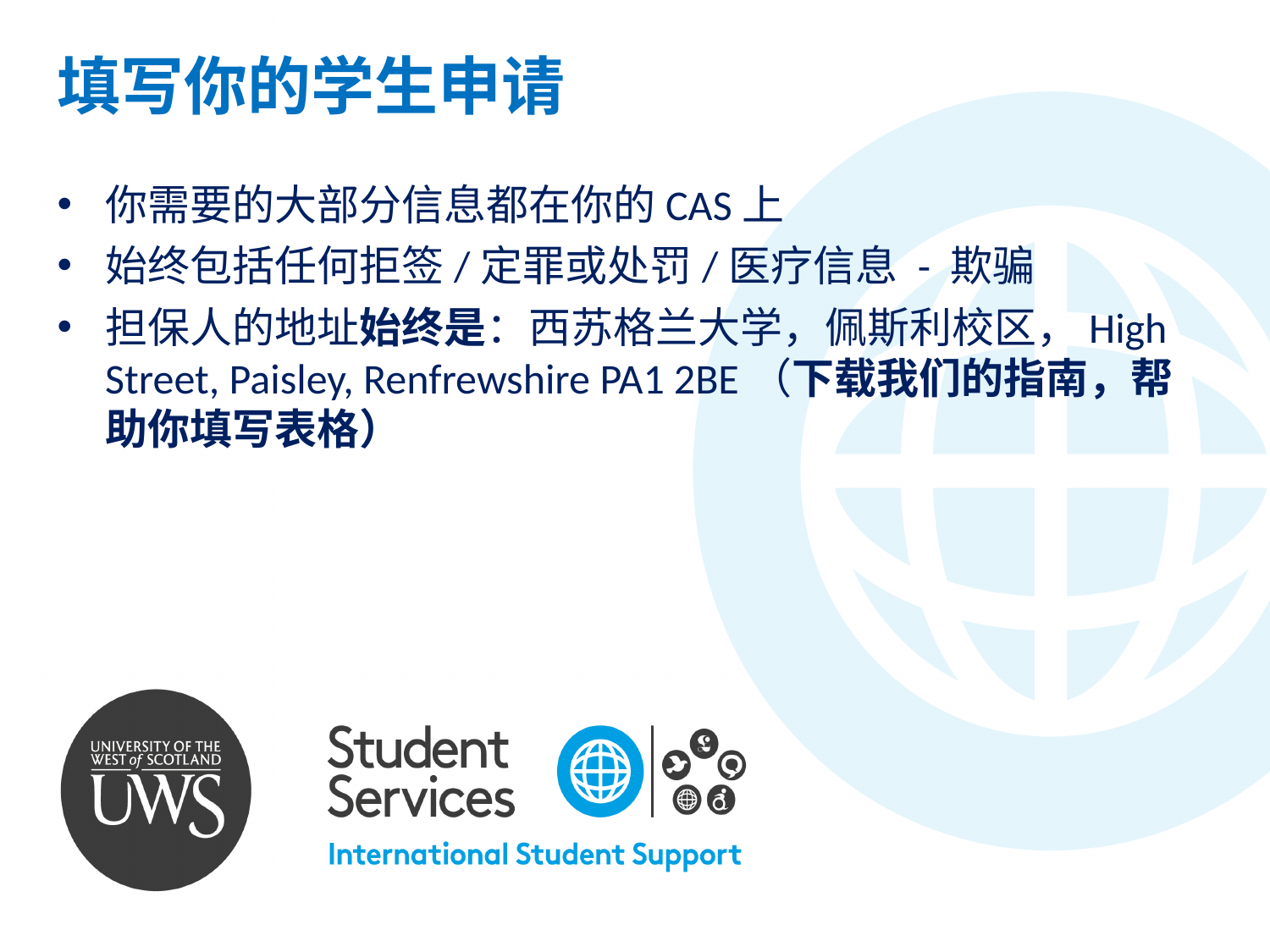

填写你的学生申请
你需要的大部分信息都在你的CAS上
始终包括任何拒签/定罪或处罚/医疗信息 - 欺骗
担保人的地址始终是：西苏格兰大学，佩斯利校区，High Street, Paisley, Renfrewshire PA1 2BE（下载我们的指南，帮助你填写表格）